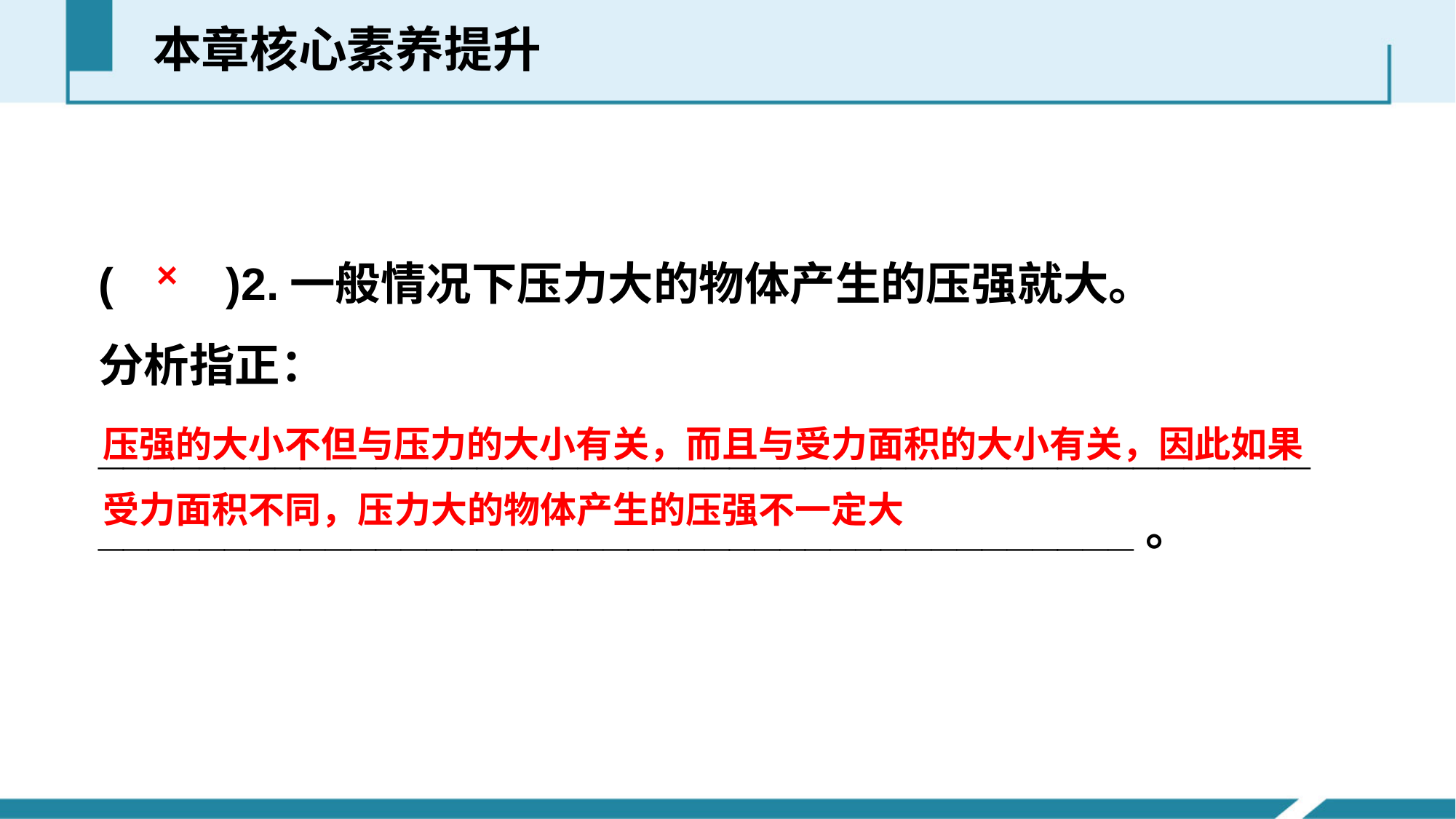

本章核心素养提升
(　　)2.一般情况下压力大的物体产生的压强就大。
分析指正：_________________________________________________________________________________________。
×
压强的大小不但与压力的大小有关，而且与受力面积的大小有关，因此如果受力面积不同，压力大的物体产生的压强不一定大